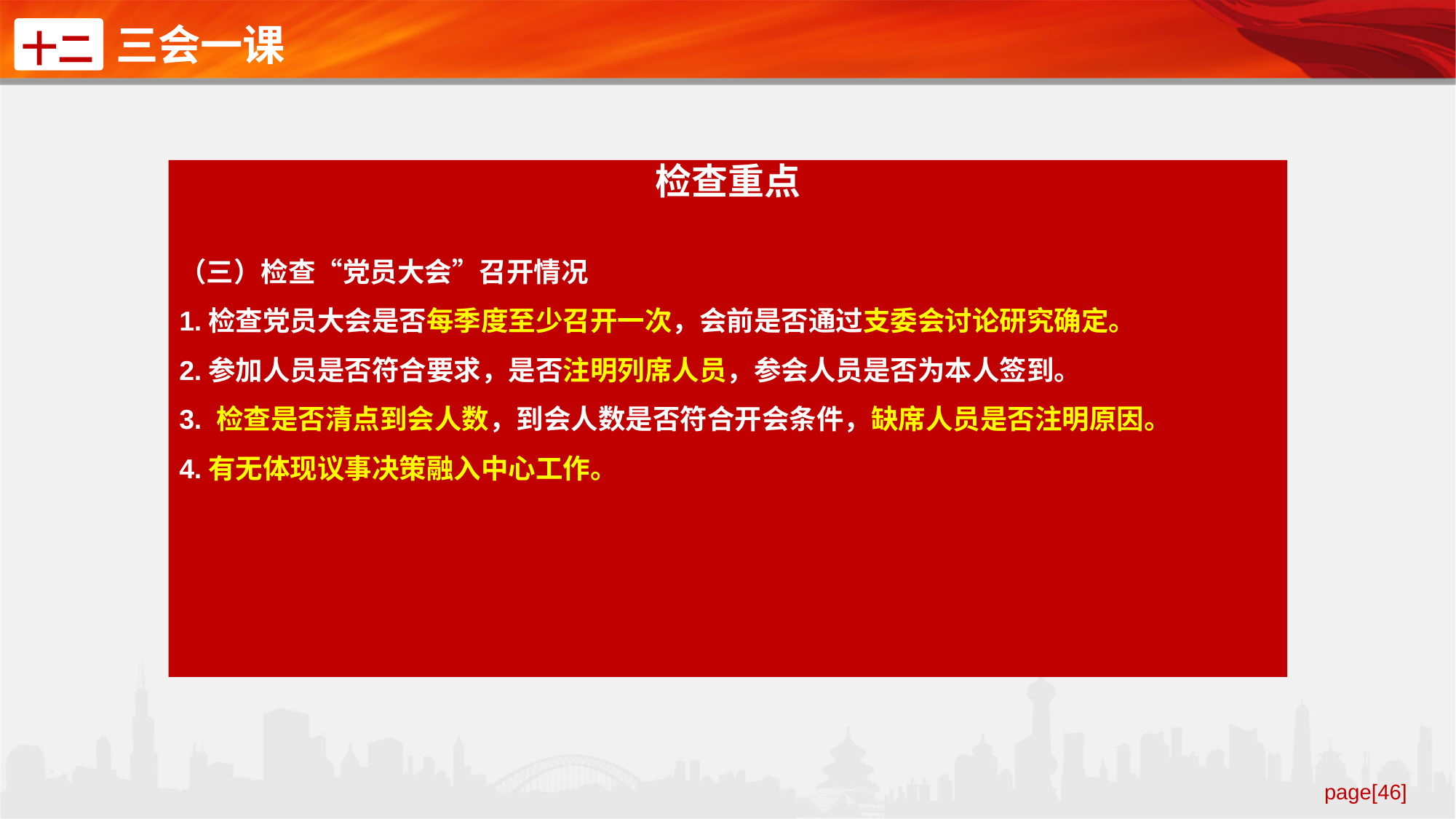

三会一课

十二
检查重点

（三）检查“党员大会”召开情况
1.检查党员大会是否每季度至少召开一次，会前是否通过支委会讨论研究确定。
2.参加人员是否符合要求，是否注明列席人员，参会人员是否为本人签到。
3. 检查是否清点到会人数，到会人数是否符合开会条件，缺席人员是否注明原因。
4.有无体现议事决策融入中心工作。